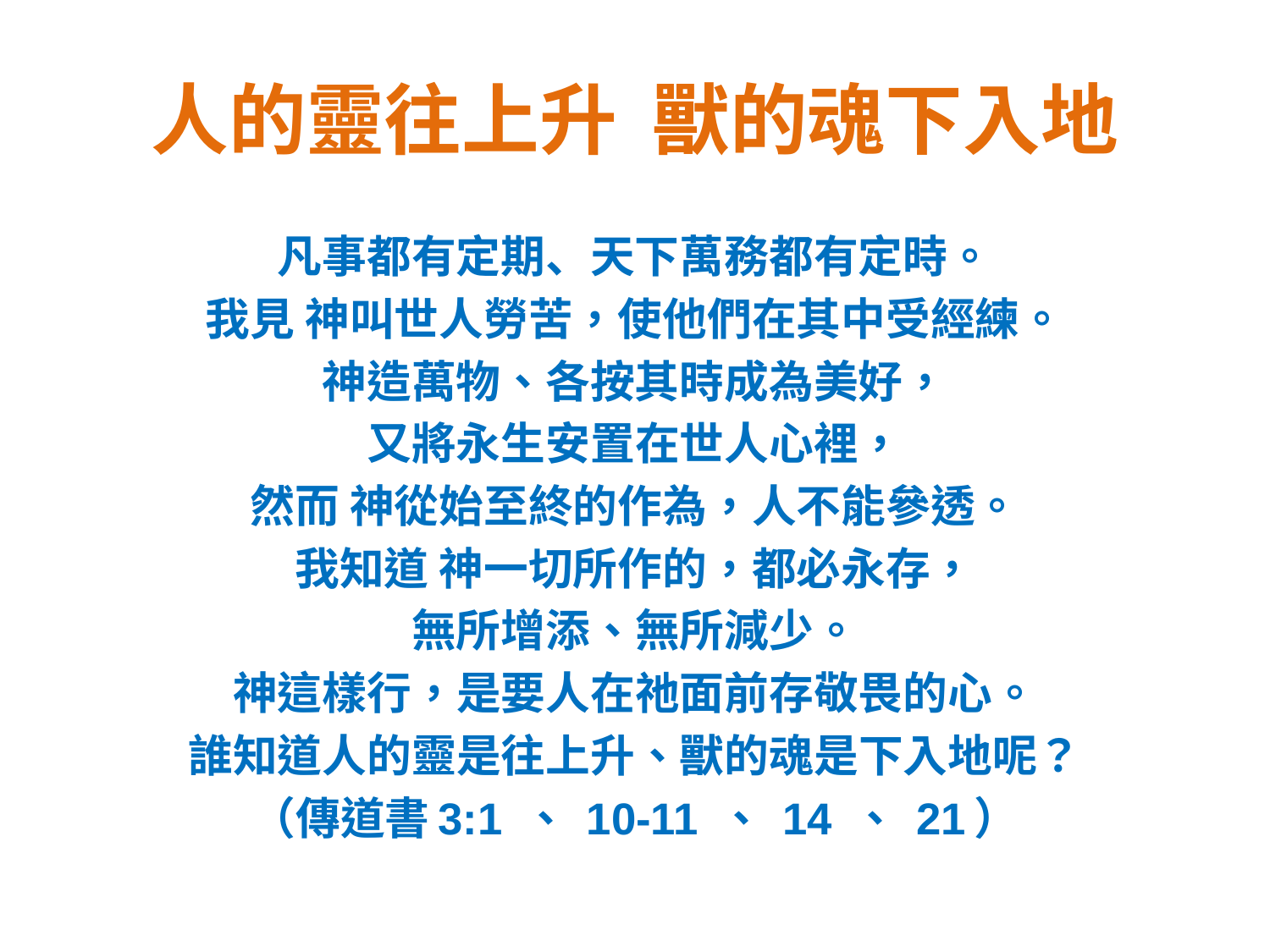

# 人的靈往上升  獸的魂下入地
凡事都有定期、天下萬務都有定時。
我見 神叫世人勞苦，使他們在其中受經練。
神造萬物、各按其時成為美好，
又將永生安置在世人心裡，
然而 神從始至終的作為，人不能參透。
我知道 神一切所作的，都必永存，
無所增添、無所減少。
神這樣行，是要人在祂面前存敬畏的心。
誰知道人的靈是往上升、獸的魂是下入地呢？
（傳道書3:1 、 10-11 、 14 、 21）